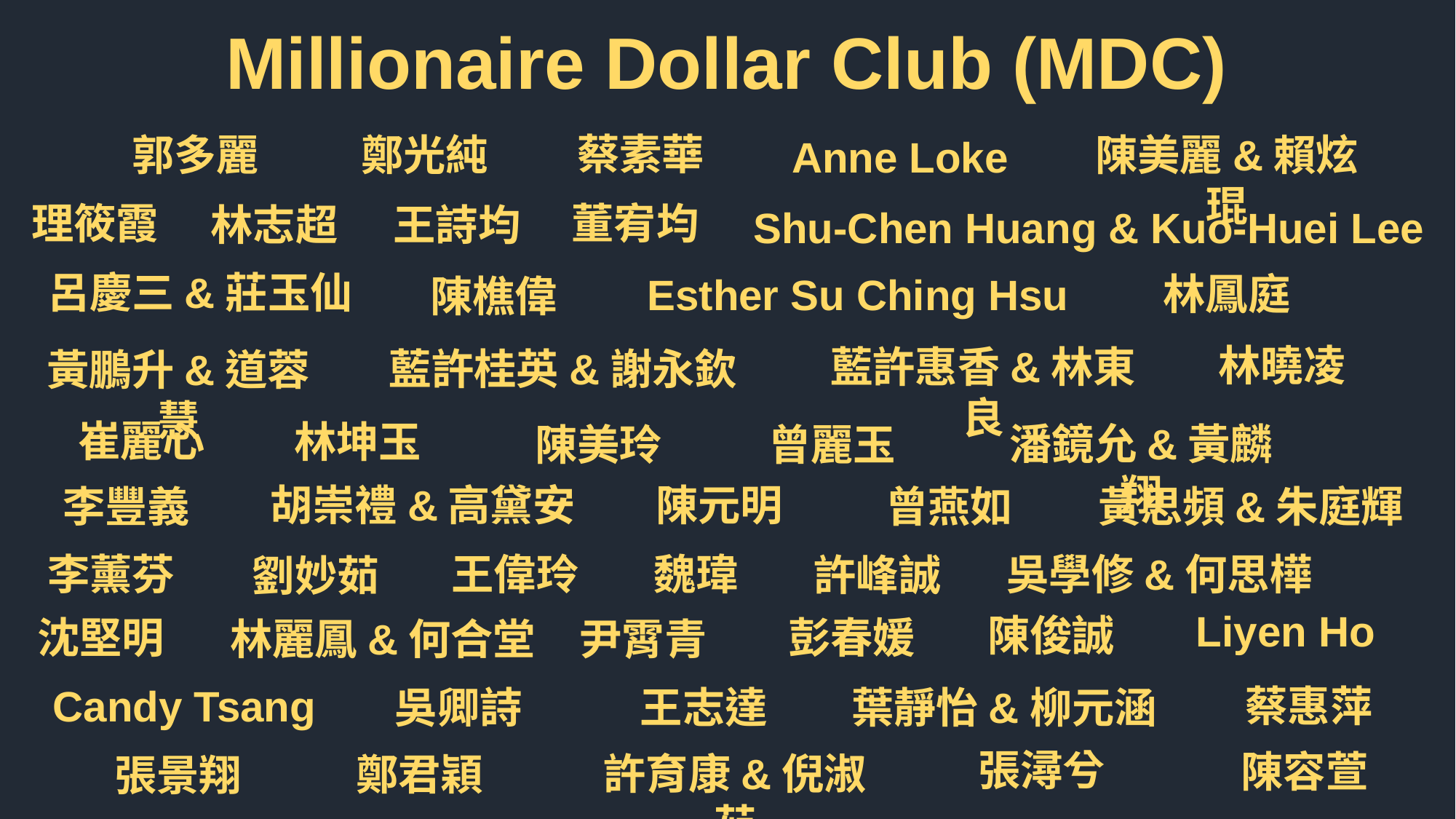

Millionaire Dollar Club (MDC)
蔡素華
郭多麗
陳美麗&賴炫琨
鄭光純
Anne Loke
理筱霞
董宥均
王詩均
林志超
Shu-Chen Huang & Kuo-Huei Lee
呂慶三&莊玉仙
林鳳庭
Esther Su Ching Hsu
陳樵偉
林曉凌
藍許惠香&林東良
藍許桂英&謝永欽
黃鵬升&道蓉慧
崔麗心
林坤玉
潘鏡允&黃麟翔
曾麗玉
陳美玲
胡崇禮&高黛安
陳元明
李豐義
曾燕如
黃思頻&朱庭輝
吳學修&何思樺
王偉玲
魏瑋
李薰芬
許峰誠
劉妙茹
Liyen Ho
陳俊誠
彭春媛
沈堅明
林麗鳳&何合堂
尹霄青
Candy Tsang
蔡惠萍
王志達
葉靜怡&柳元涵
吳卿詩
張潯兮
陳容萱
許育康&倪淑茹
鄭君穎
張景翔